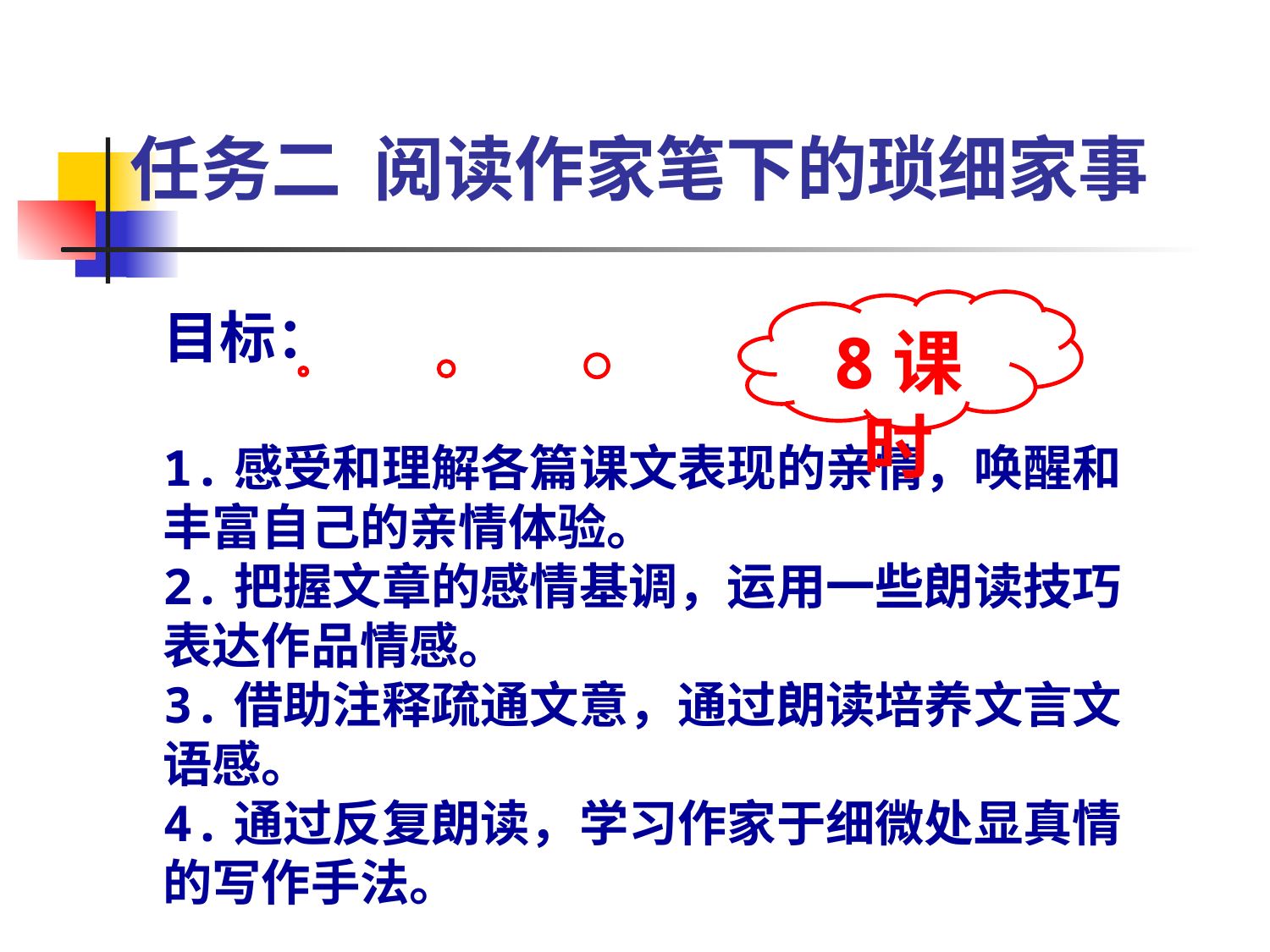

# 任务二  阅读作家笔下的琐细家事
8课时
目标：

1.感受和理解各篇课文表现的亲情，唤醒和丰富自己的亲情体验。
2.把握文章的感情基调，运用一些朗读技巧表达作品情感。
3.借助注释疏通文意，通过朗读培养文言文语感。
4.通过反复朗读，学习作家于细微处显真情的写作手法。